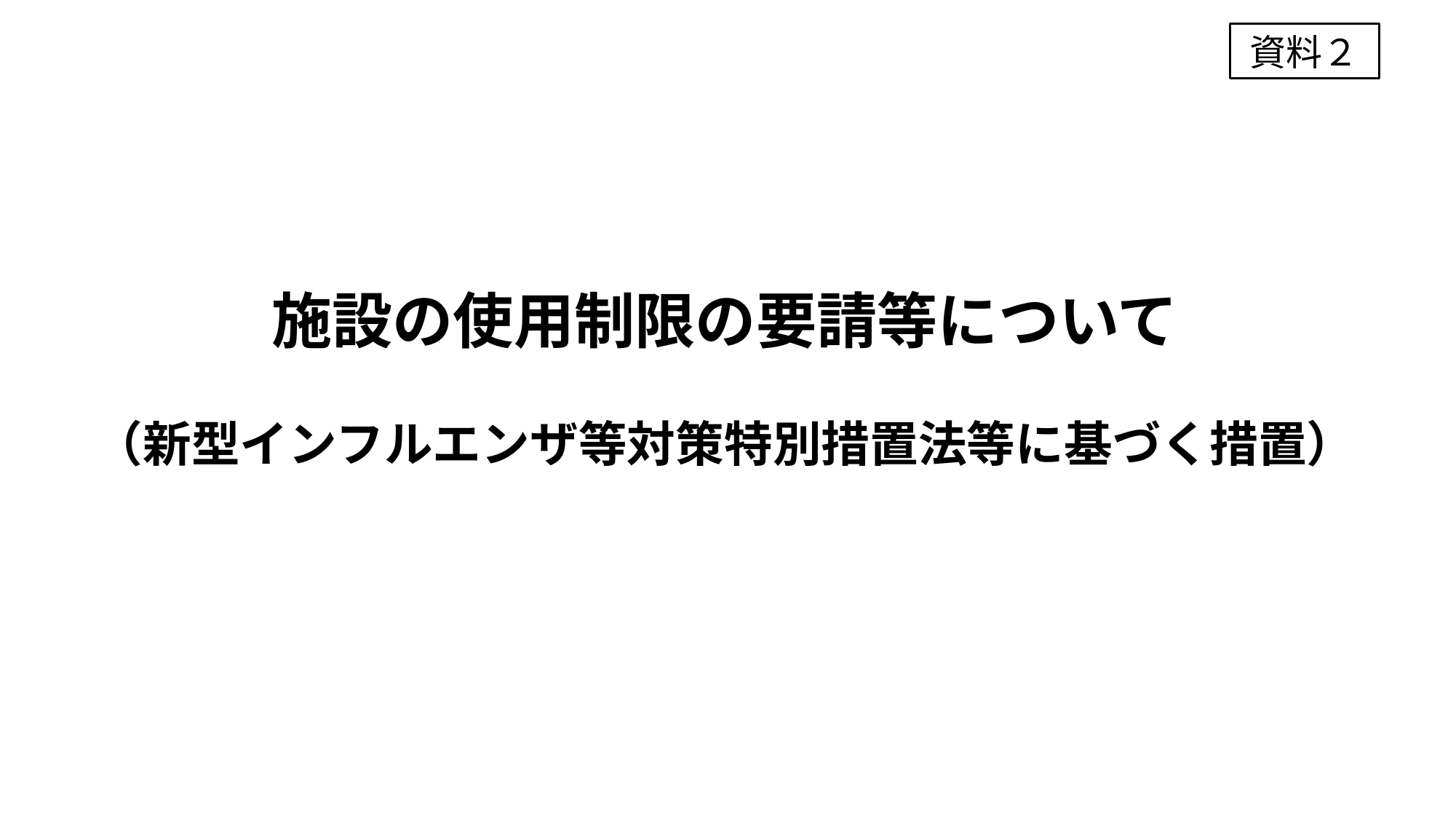

資料２
施設の使用制限の要請等について
（新型インフルエンザ等対策特別措置法等に基づく措置）